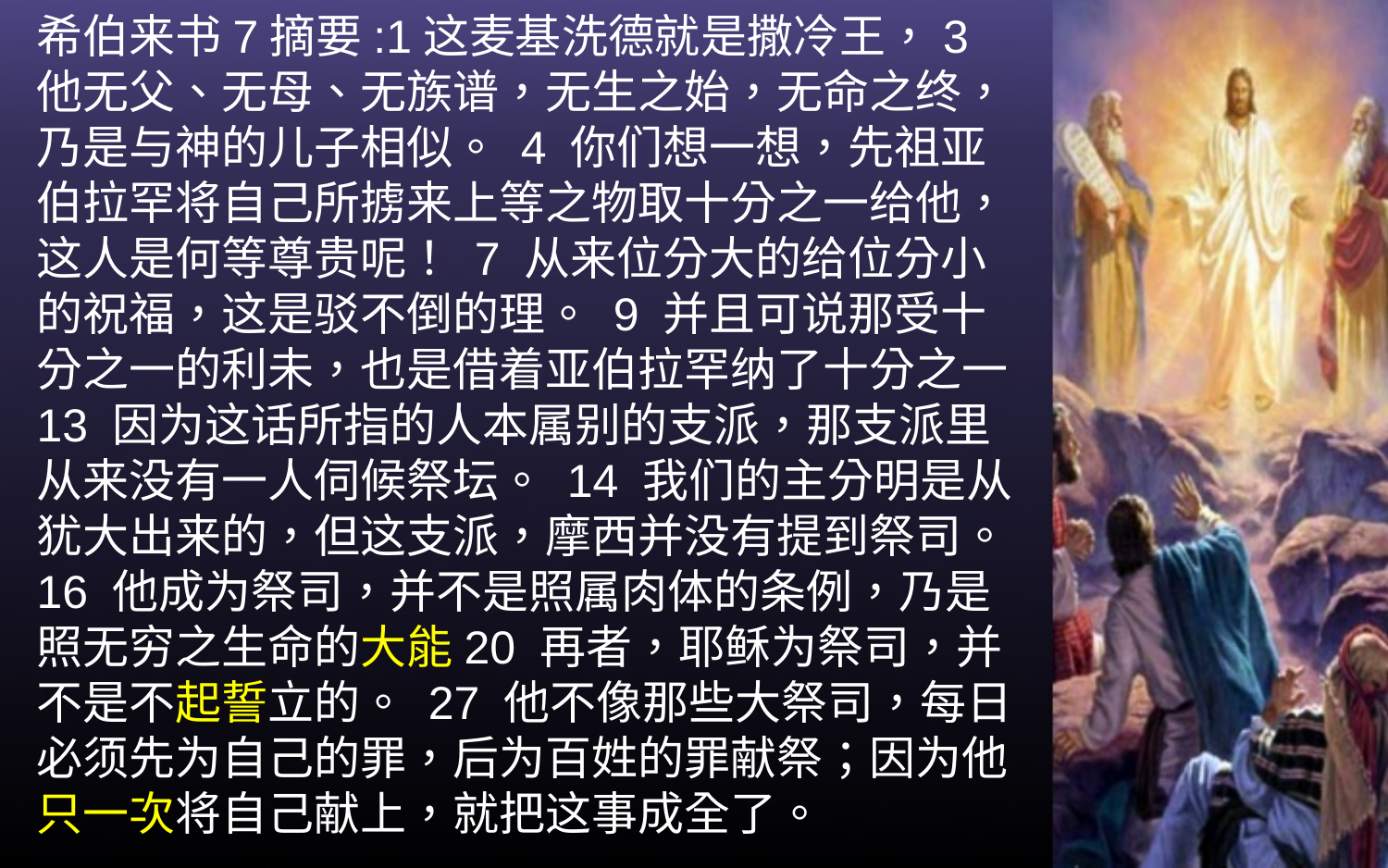

希伯来书7摘要:1这麦基洗德就是撒冷王，3 他无父、无母、无族谱，无生之始，无命之终，乃是与神的儿子相似。 4 你们想一想，先祖亚伯拉罕将自己所掳来上等之物取十分之一给他，这人是何等尊贵呢！ 7 从来位分大的给位分小的祝福，这是驳不倒的理。 9 并且可说那受十分之一的利未，也是借着亚伯拉罕纳了十分之一 13 因为这话所指的人本属别的支派，那支派里从来没有一人伺候祭坛。 14 我们的主分明是从犹大出来的，但这支派，摩西并没有提到祭司。 16 他成为祭司，并不是照属肉体的条例，乃是照无穷之生命的大能20 再者，耶稣为祭司，并不是不起誓立的。 27 他不像那些大祭司，每日必须先为自己的罪，后为百姓的罪献祭；因为他只一次将自己献上，就把这事成全了。